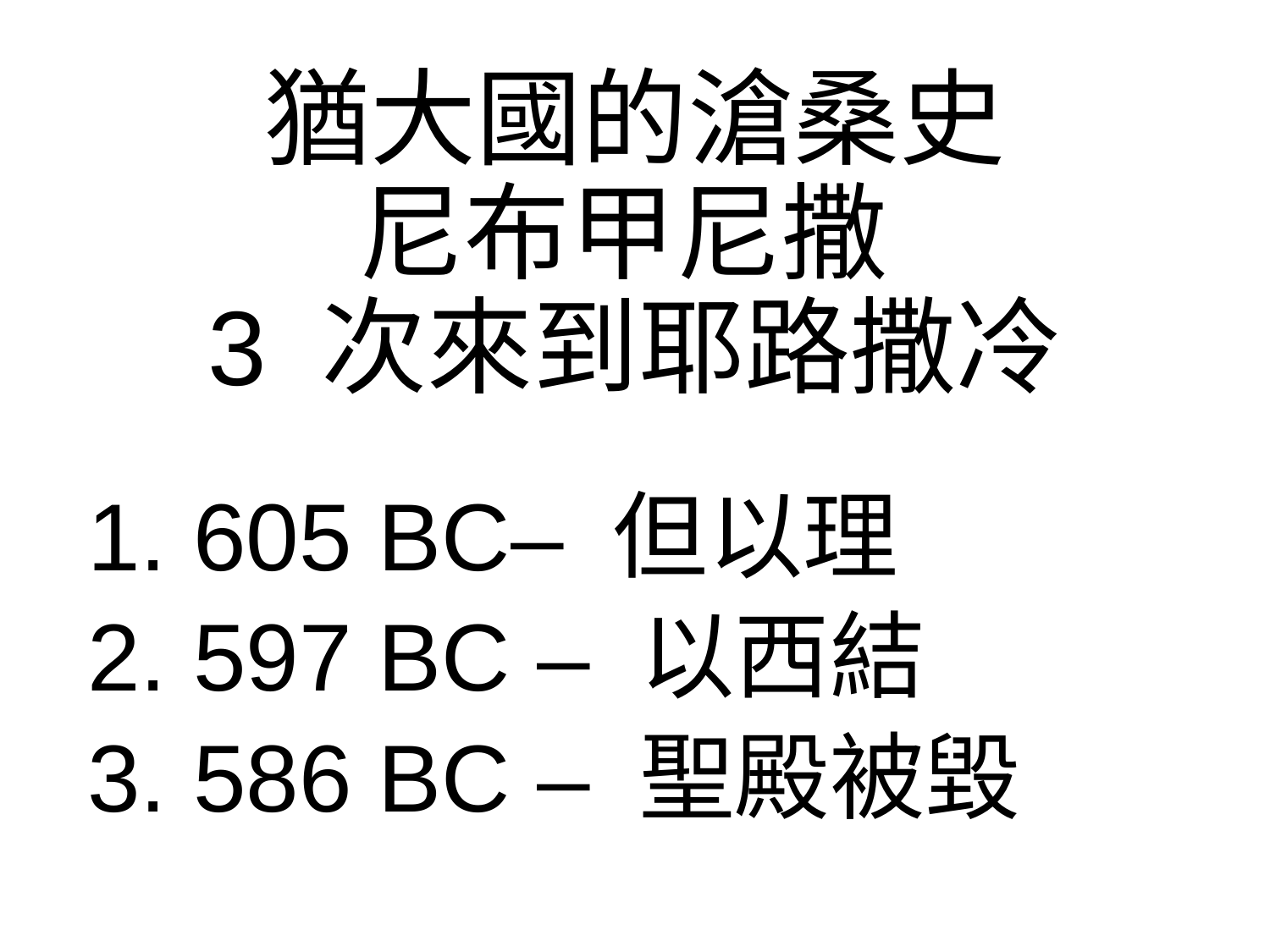

# 猶大國的滄桑史 尼布甲尼撒 3 次來到耶路撒冷
 605 BC– 但以理
 597 BC – 以西結
 586 BC – 聖殿被毀